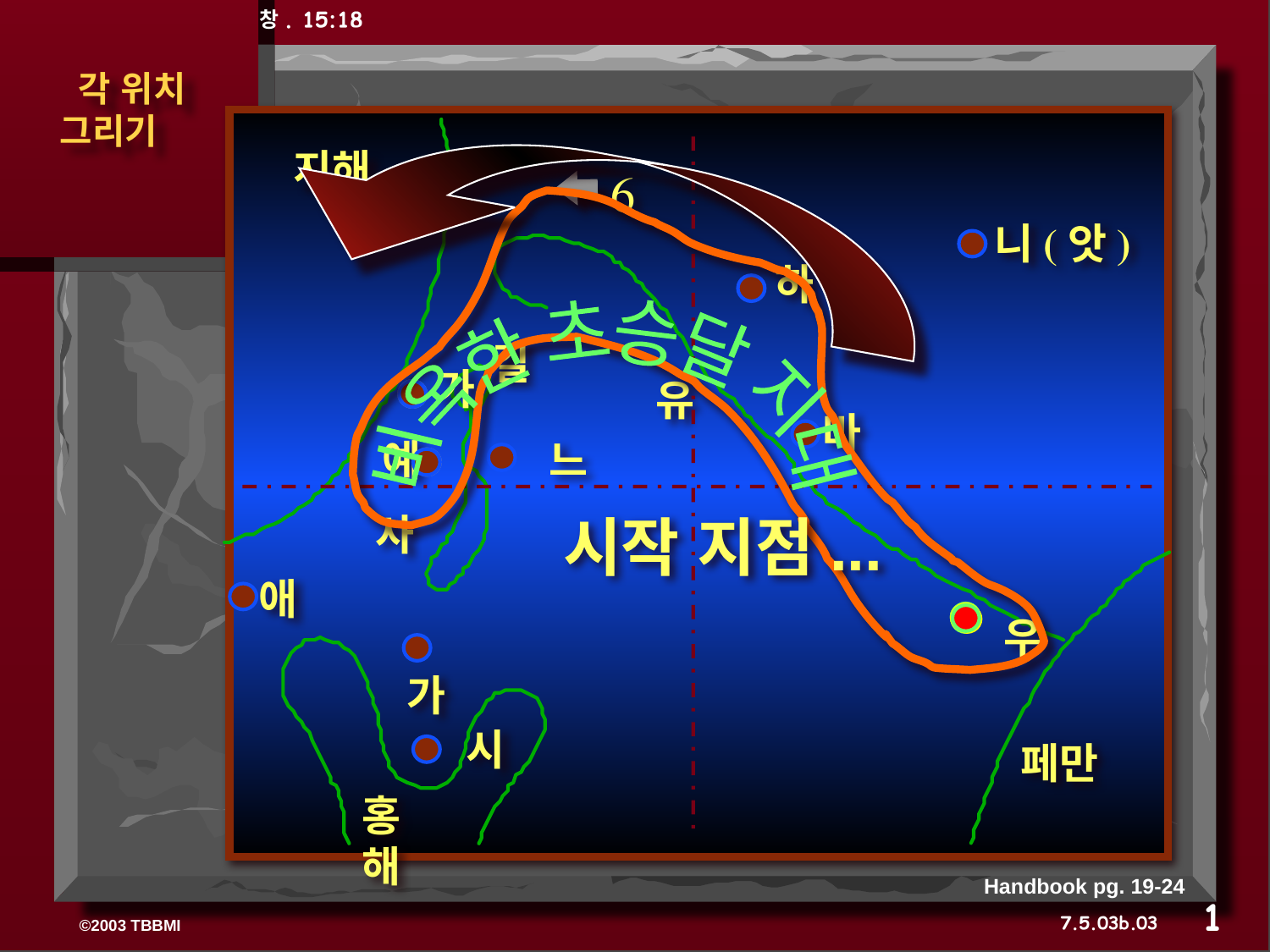

창. 15:18

 각 위치 그리기

지해
6

비옥한 초승달 지대
니(앗)

하

길
가

유

바

예
느

시작 지점...
사

애

우

가
시
페만

홍해
Handbook pg. 19-24
1
03